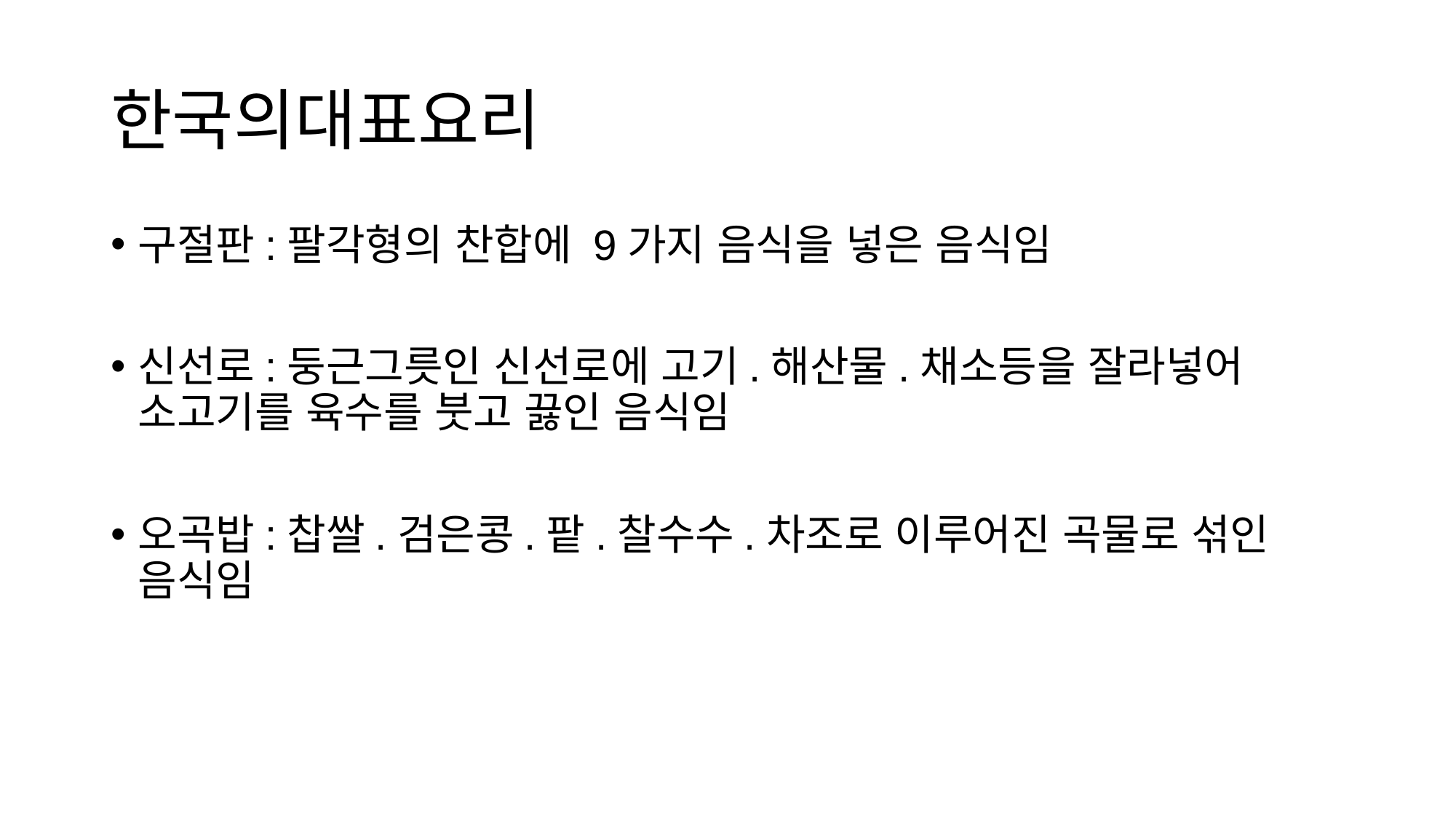

# 한국의대표요리
구절판:팔각형의 찬합에 9가지 음식을 넣은 음식임

신선로:둥근그릇인 신선로에 고기.해산물.채소등을 잘라넣어 소고기를 육수를 붓고 끓인 음식임

오곡밥:찹쌀.검은콩.팥.찰수수.차조로 이루어진 곡물로 섞인 음식임